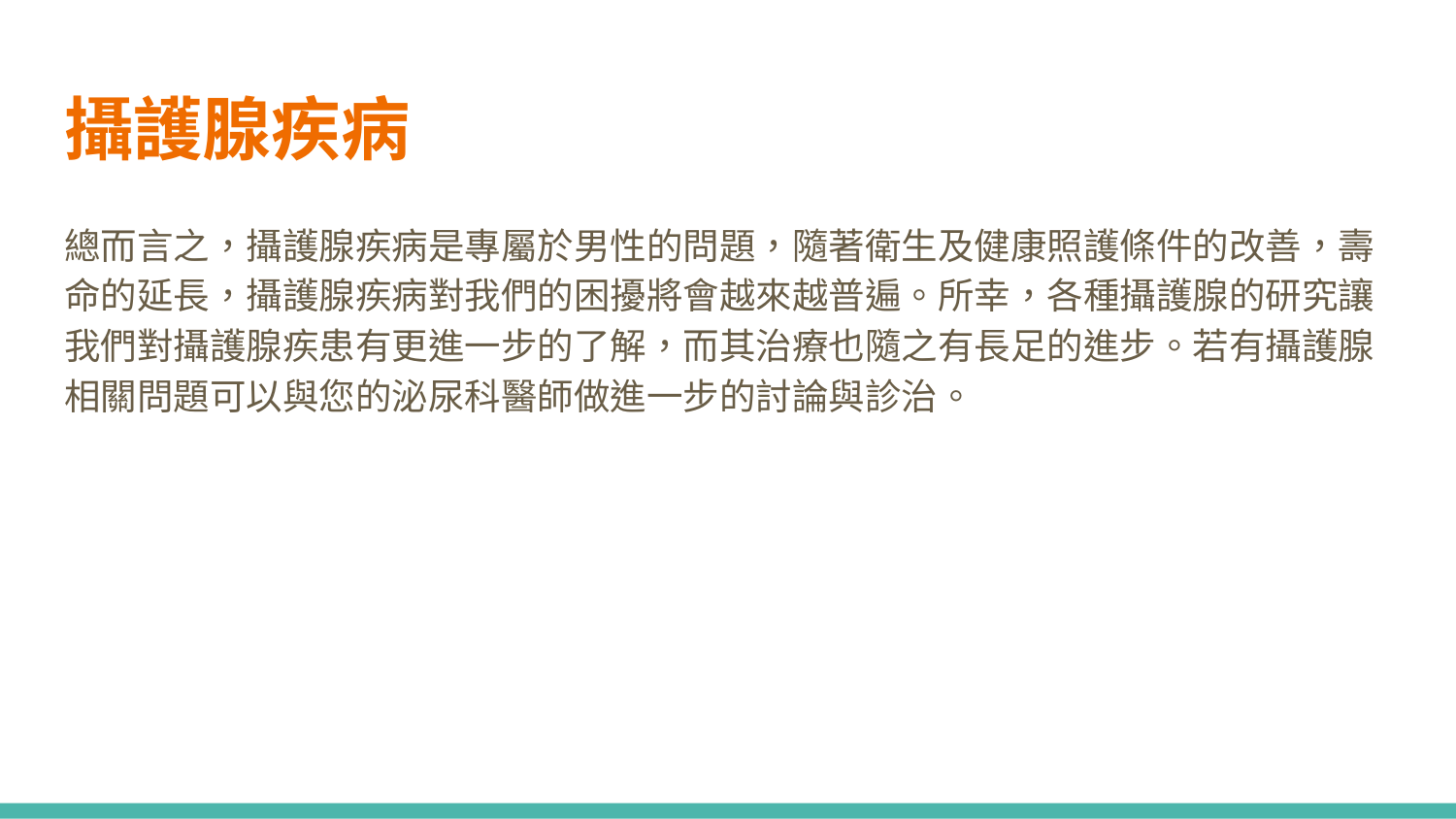

# 攝護腺疾病
總而言之，攝護腺疾病是專屬於男性的問題，隨著衛生及健康照護條件的改善，壽命的延長，攝護腺疾病對我們的困擾將會越來越普遍。所幸，各種攝護腺的研究讓我們對攝護腺疾患有更進一步的了解，而其治療也隨之有長足的進步。若有攝護腺相關問題可以與您的泌尿科醫師做進一步的討論與診治。